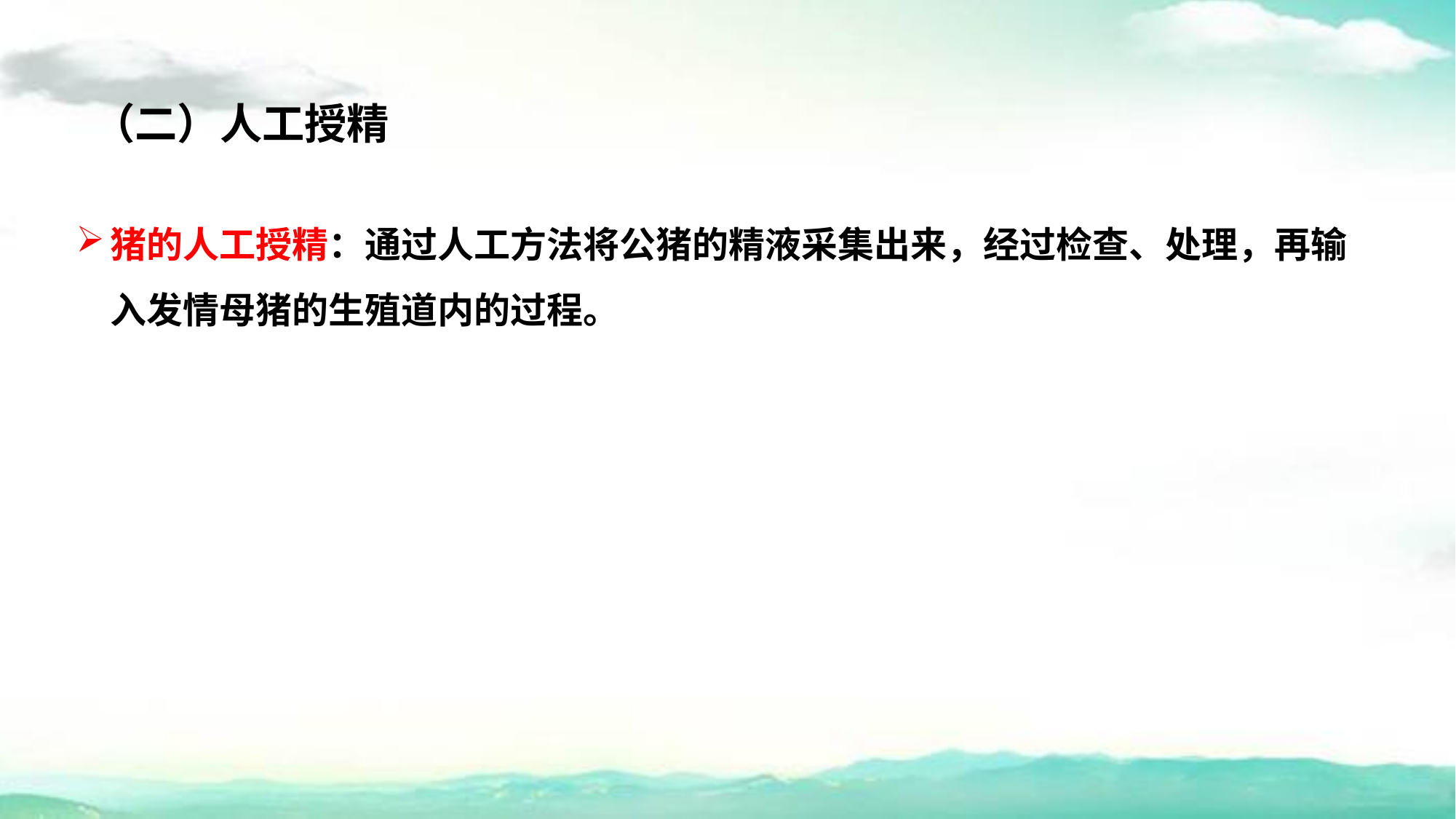

（二）人工授精
猪的人工授精：通过人工方法将公猪的精液采集出来，经过检查、处理，再输入发情母猪的生殖道内的过程。